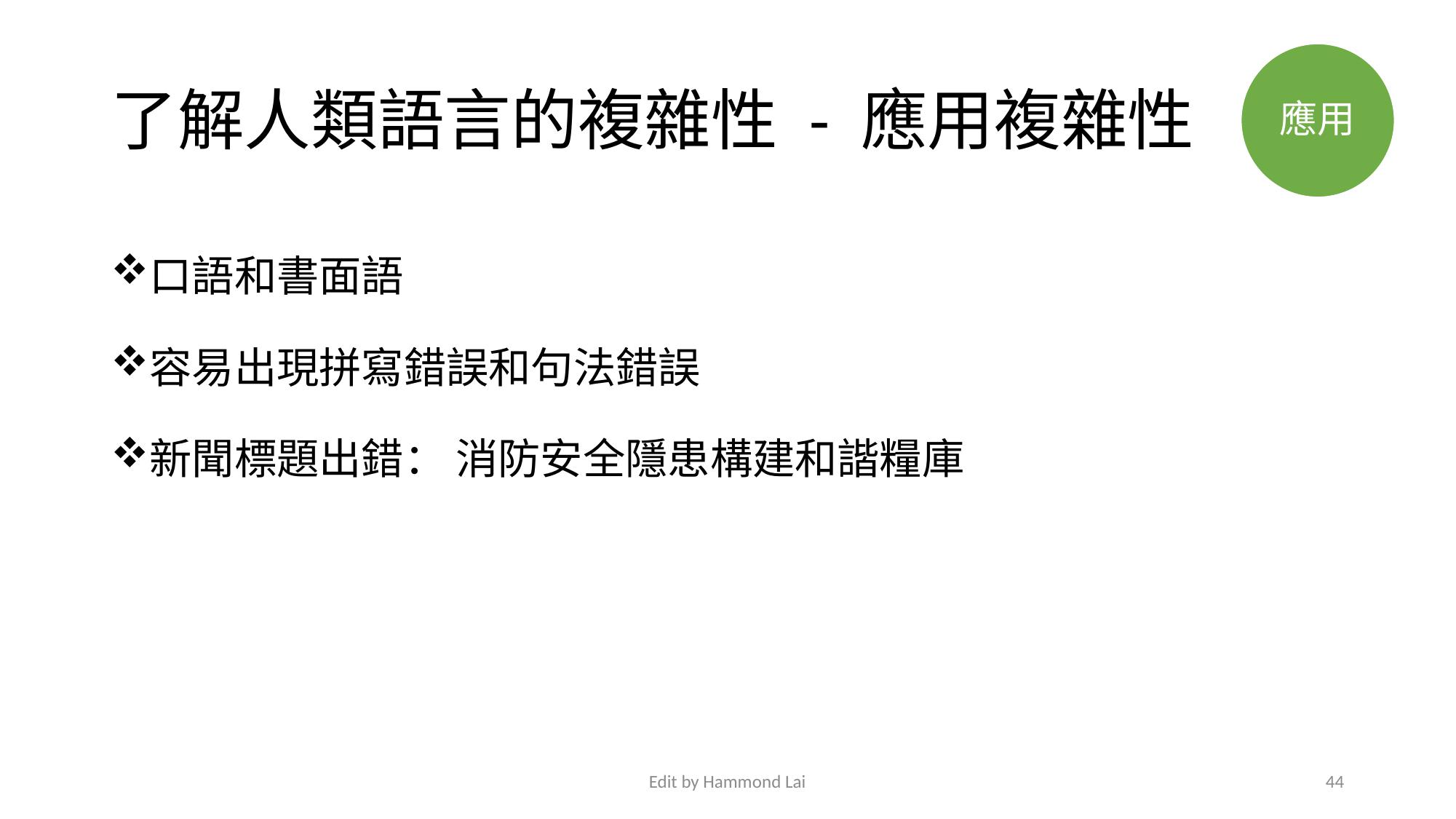

# 了解人類語言的複雜性 - 應用複雜性

應用
口語和書面語
容易出現拼寫錯誤和句法錯誤
新聞標題出錯： 消防安全隱患構建和諧糧庫
Edit by Hammond Lai
44